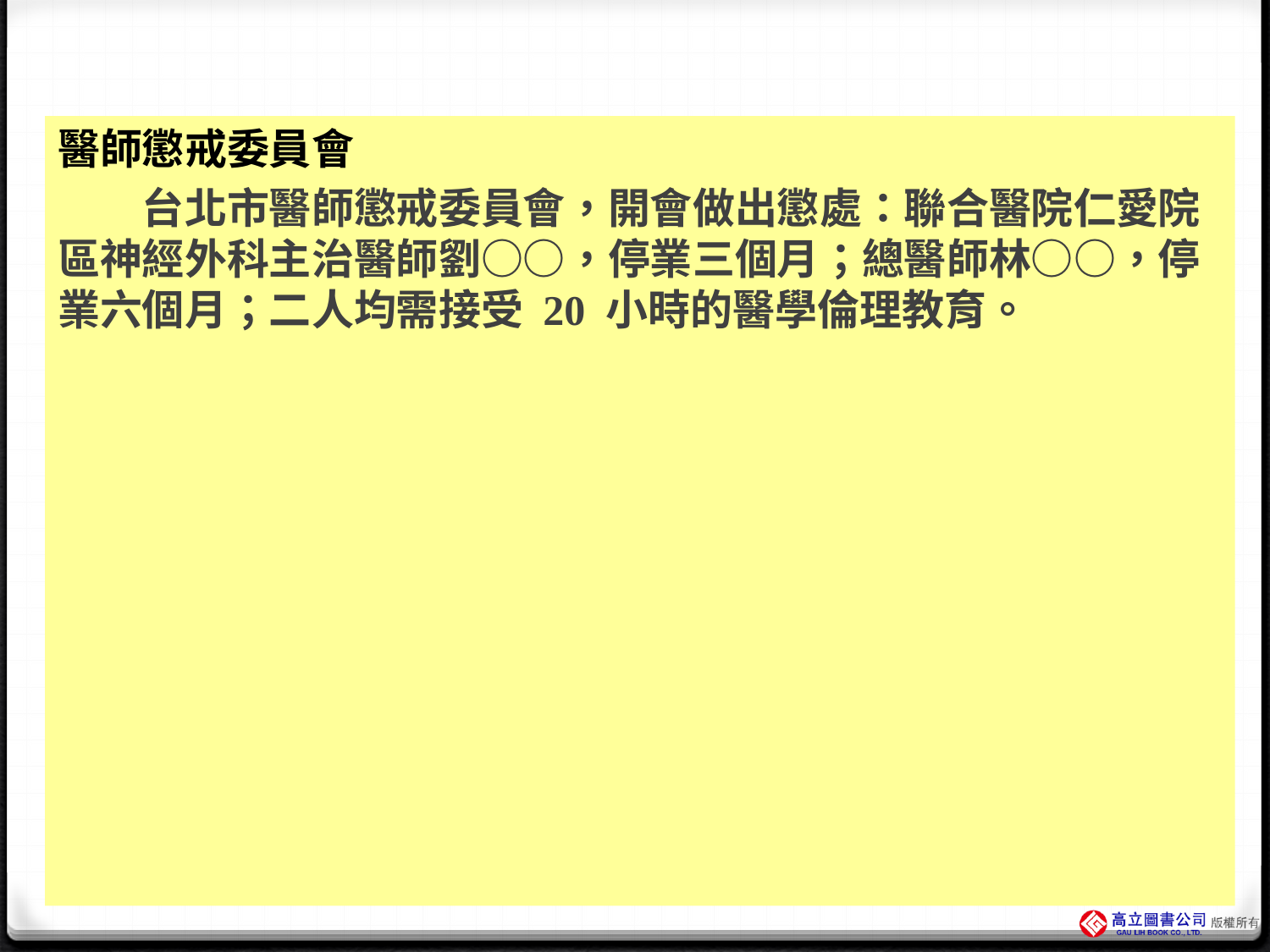

#
醫師懲戒委員會
　　台北市醫師懲戒委員會，開會做出懲處：聯合醫院仁愛院區神經外科主治醫師劉○○，停業三個月；總醫師林○○，停業六個月；二人均需接受 20 小時的醫學倫理教育。